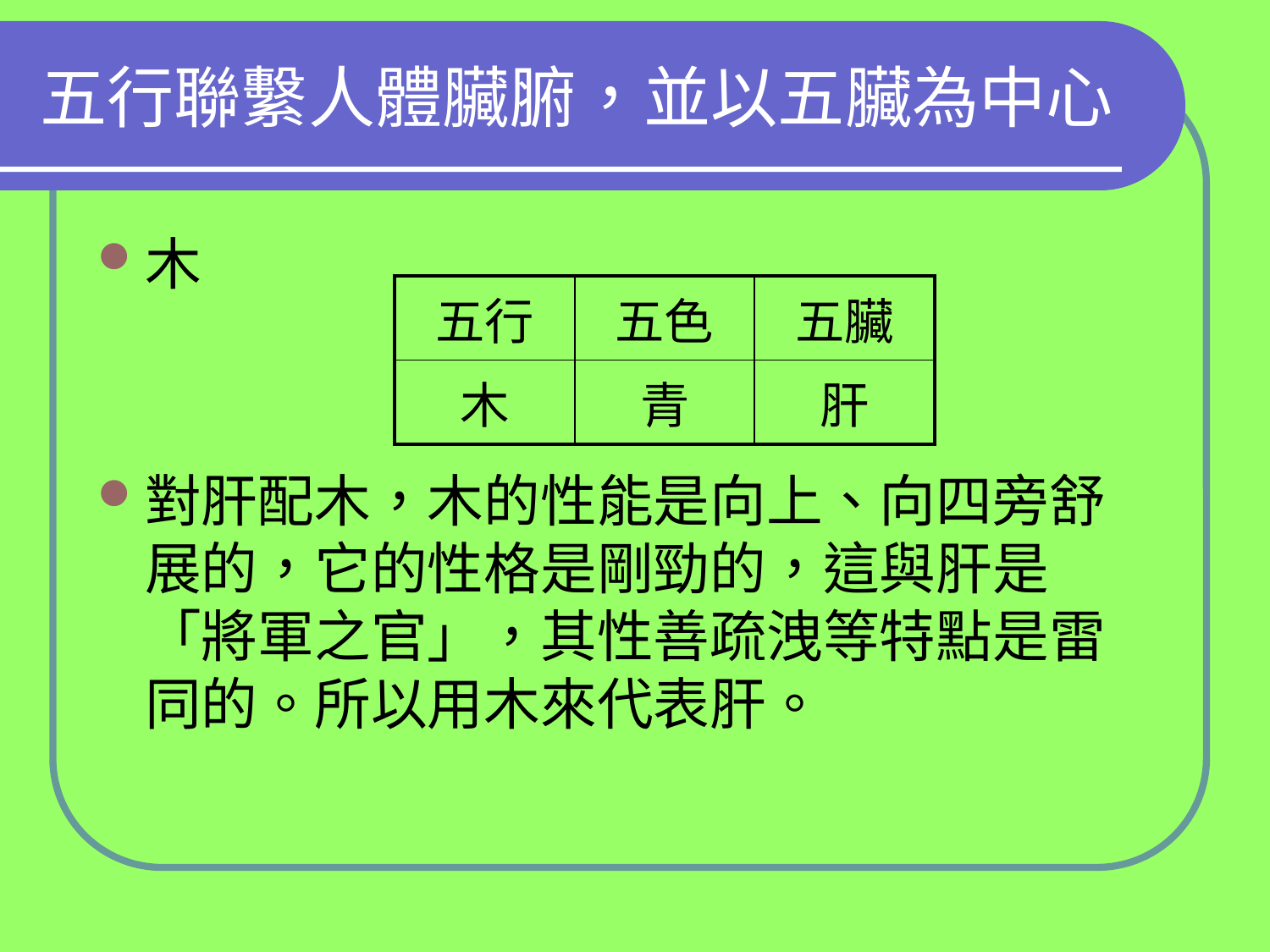

# 五行聯繫人體臟腑，並以五臟為中心
木

對肝配木，木的性能是向上、向四旁舒展的，它的性格是剛勁的，這與肝是「將軍之官」，其性善疏洩等特點是雷同的。所以用木來代表肝。

| 五行 | 五色 | 五臟 |
| --- | --- | --- |
| 木 | 青 | 肝 |